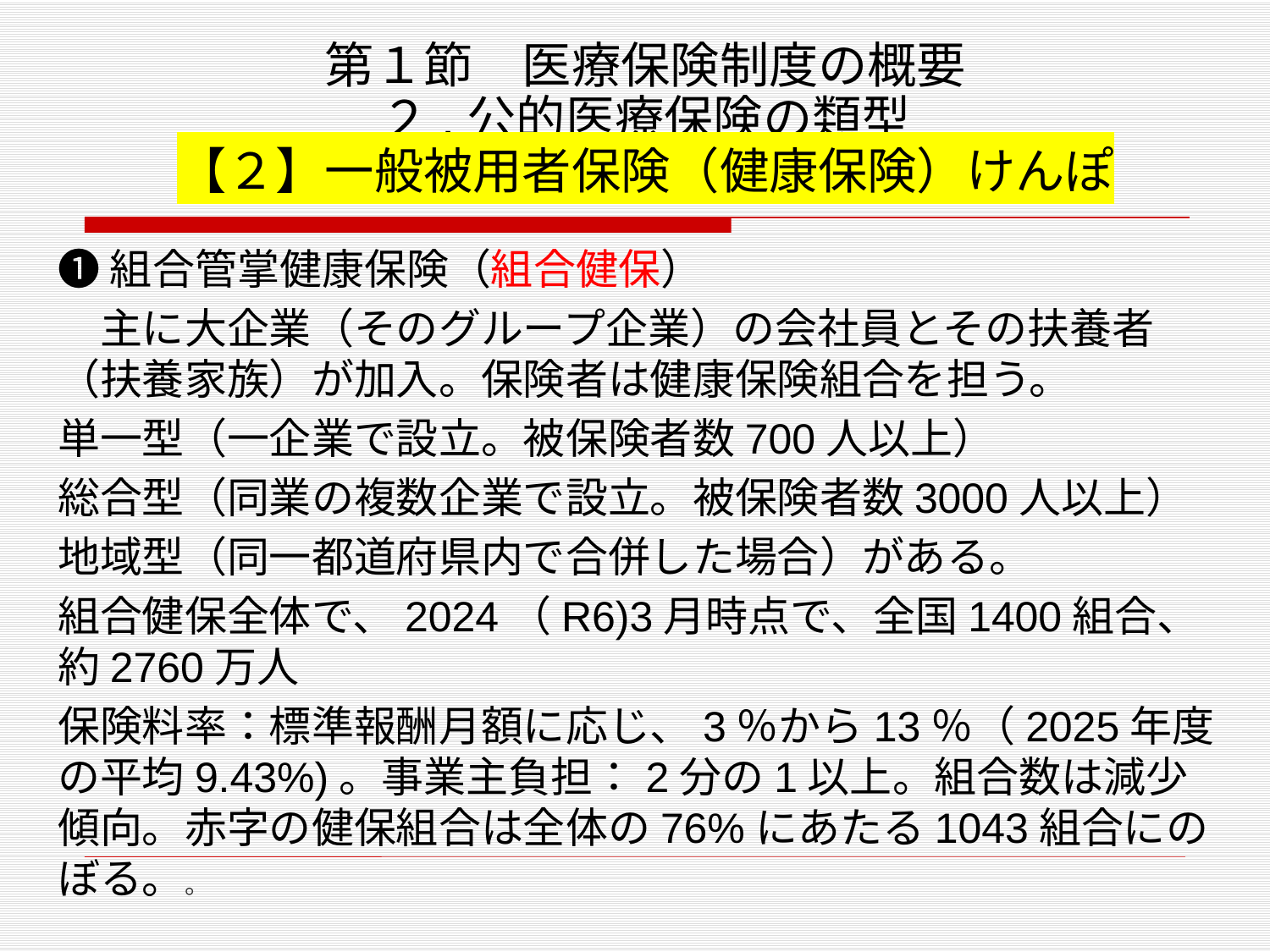

# 第１節　医療保険制度の概要 ２.公的医療保険の類型 【２】一般被用者保険（健康保険）けんぽ
❶組合管掌健康保険（組合健保）
　主に大企業（そのグループ企業）の会社員とその扶養者（扶養家族）が加入。保険者は健康保険組合を担う。
単一型（一企業で設立。被保険者数700人以上）
総合型（同業の複数企業で設立。被保険者数3000人以上）
地域型（同一都道府県内で合併した場合）がある。
組合健保全体で、2024（R6)3月時点で、全国1400組合、約2760万人
保険料率：標準報酬月額に応じ、3％から13％（2025年度の平均9.43%)。事業主負担：2分の1以上。組合数は減少傾向。赤字の健保組合は全体の76%にあたる1043組合にのぼる。。